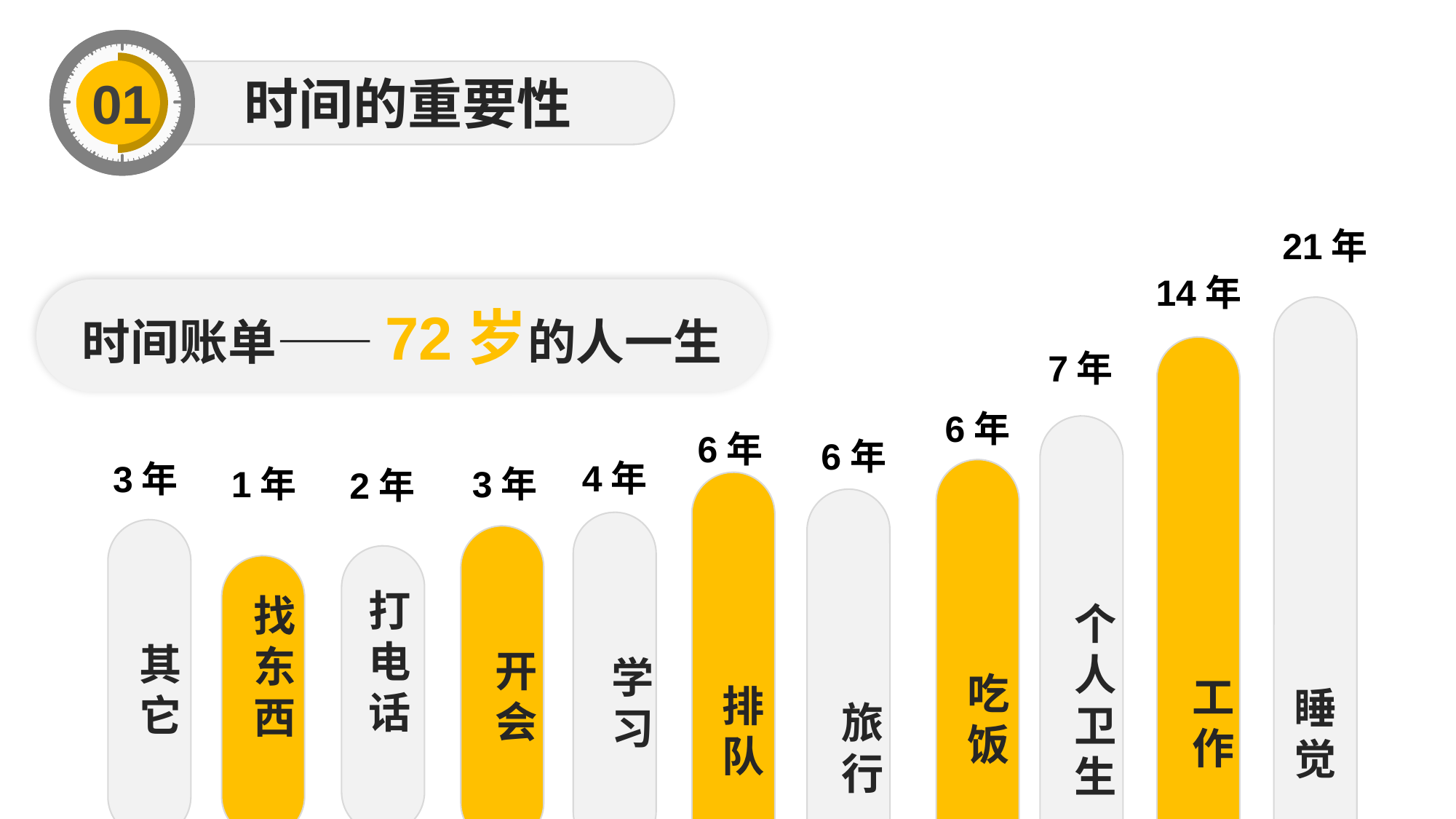

01
时间的重要性
21年
14年
时间账单——72岁的人一生

睡觉

工作
7年
6年
个人卫生

6年
6年
4年
3年
3年
1年
2年

吃饭

排队

旅行

学习
其它

开会

打电话

找东西